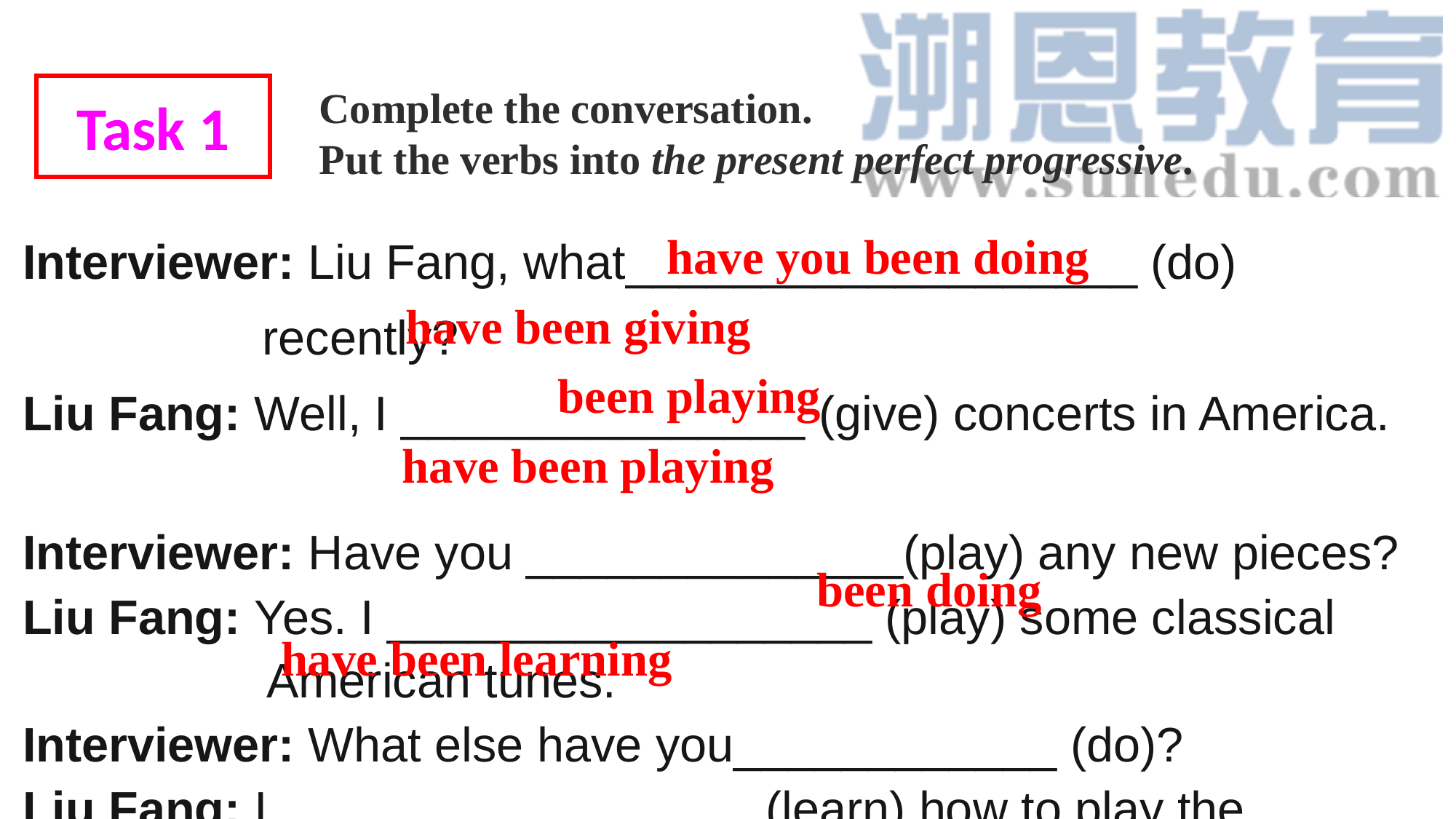

Task 1
Complete the conversation.
Put the verbs into the present perfect progressive.
Interviewer: Liu Fang, what___________________ (do) recently?
Liu Fang: Well, I _______________ (give) concerts in America.学
Interviewer: Have you ______________(play) any new pieces?
Liu Fang: Yes. I __________________ (play) some classical American tunes.
Interviewer: What else have you____________ (do)?
Liu Fang: I __________________(learn) how to play the konghou.
网
have you been doing
have been giving
been playing
have been playing
been doing
have been learning